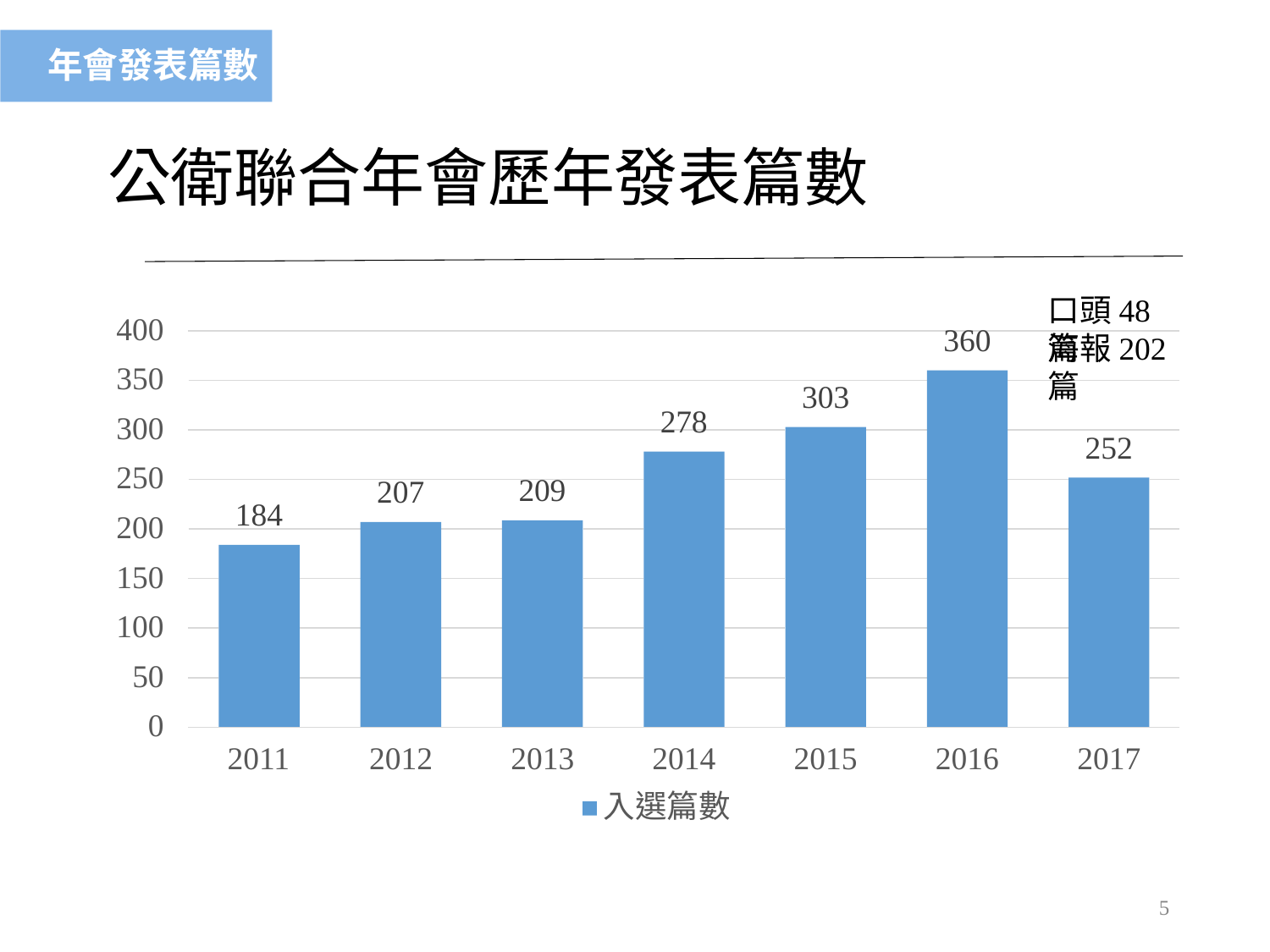

# 年會發表篇數
公衛聯合年會歷年發表篇數

口頭48篇
400
350
300
250
200
150
100
50
0
360
海報202篇

303

278
252

209
207

184

2014
入選篇數

2011
2012
2013
2015
2016
2017

5